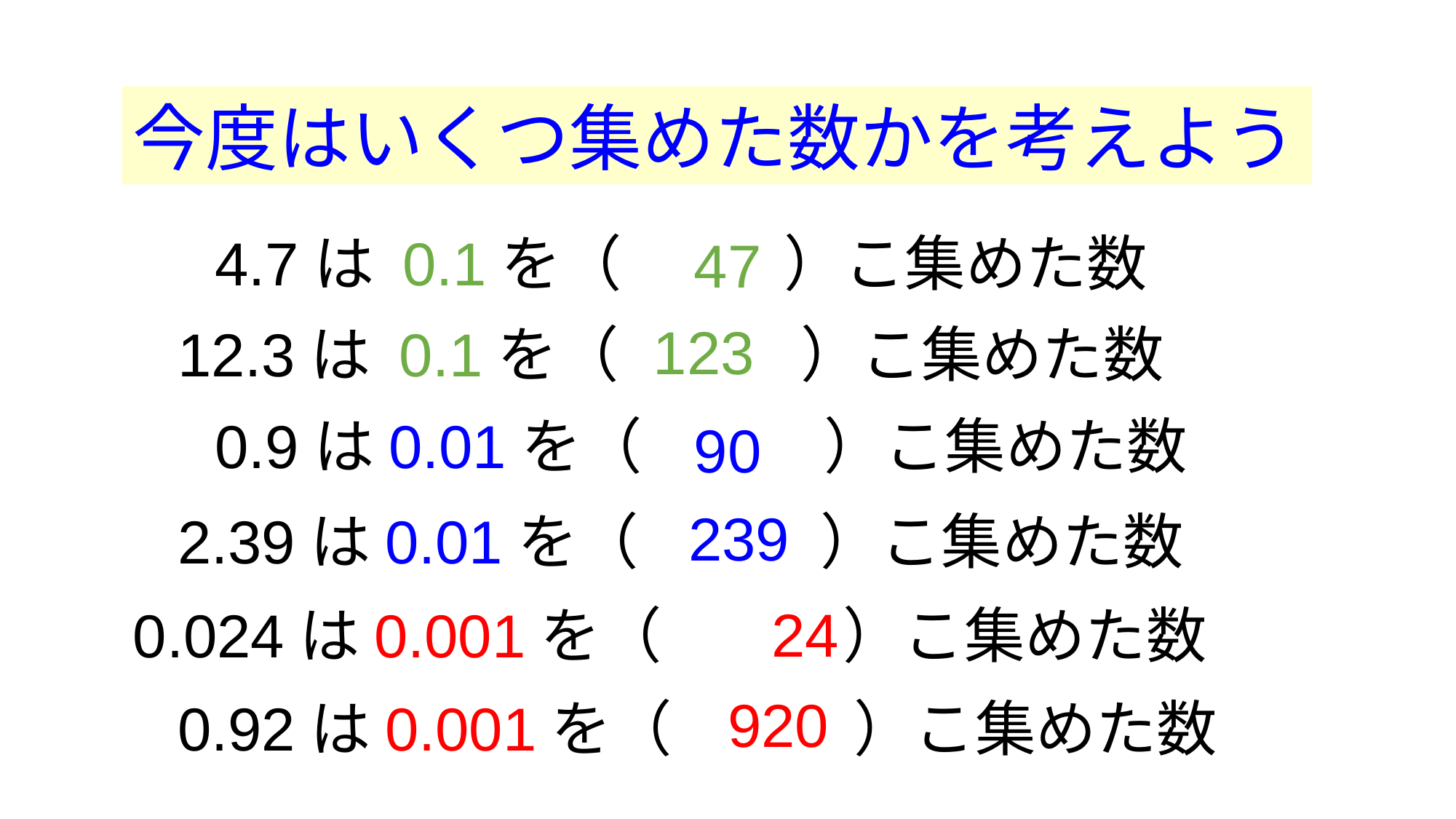

今度はいくつ集めた数かを考えよう
4.7は 0.1を（   　　）こ集めた数
47
123
12.3は 0.1を（　　　）こ集めた数
0.9は0.01を（　　　）こ集めた数
90
239
2.39は0.01を（　　　）こ集めた数
24
0.024は0.001を（　　　）こ集めた数
920
0.92は0.001を（　　　）こ集めた数